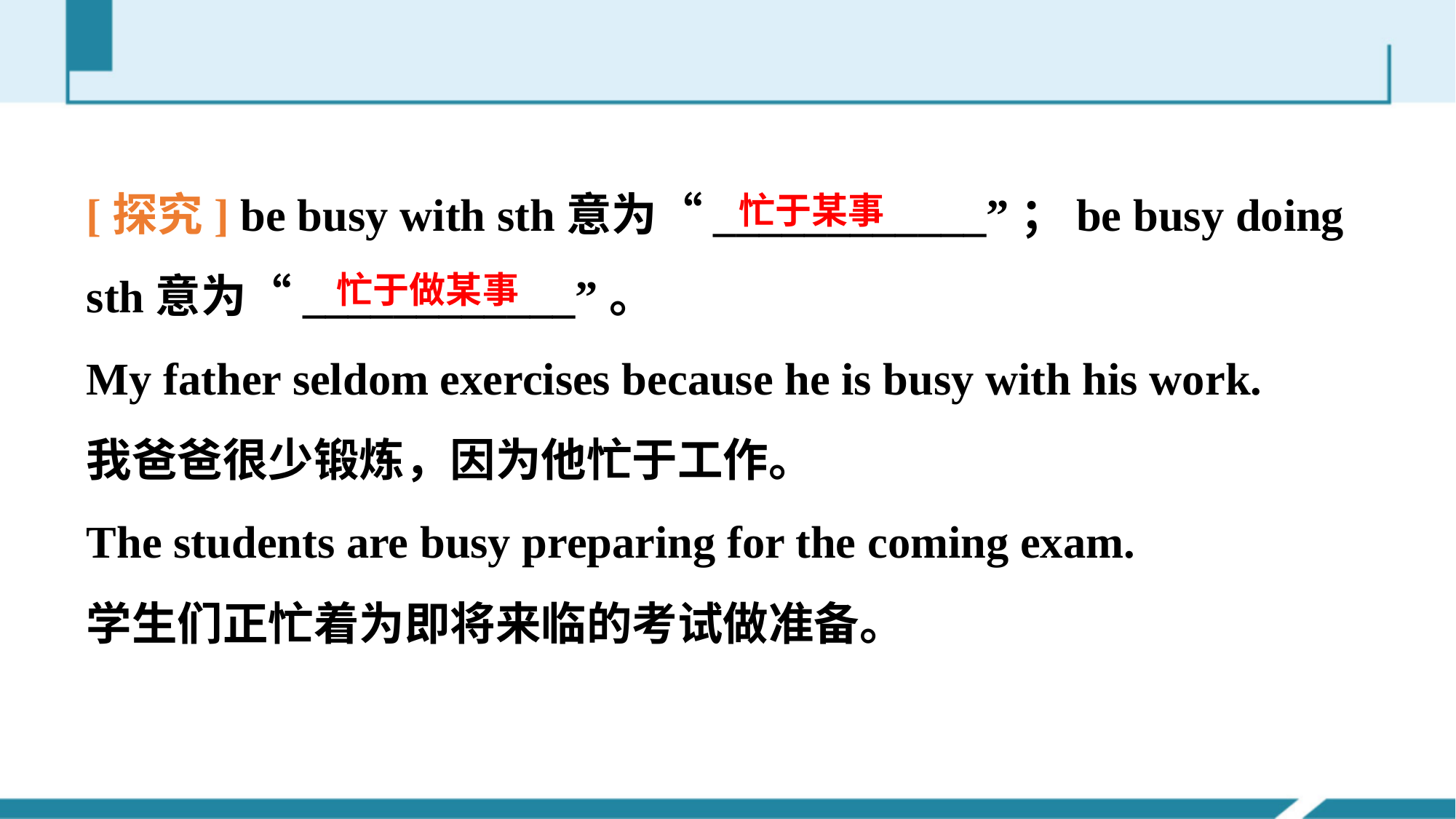

[探究] be busy with sth意为“____________”；be busy doing sth意为“____________”。
My father seldom exercises because he is busy with his work.
我爸爸很少锻炼，因为他忙于工作。
The students are busy preparing for the coming exam.
学生们正忙着为即将来临的考试做准备。
忙于某事
忙于做某事